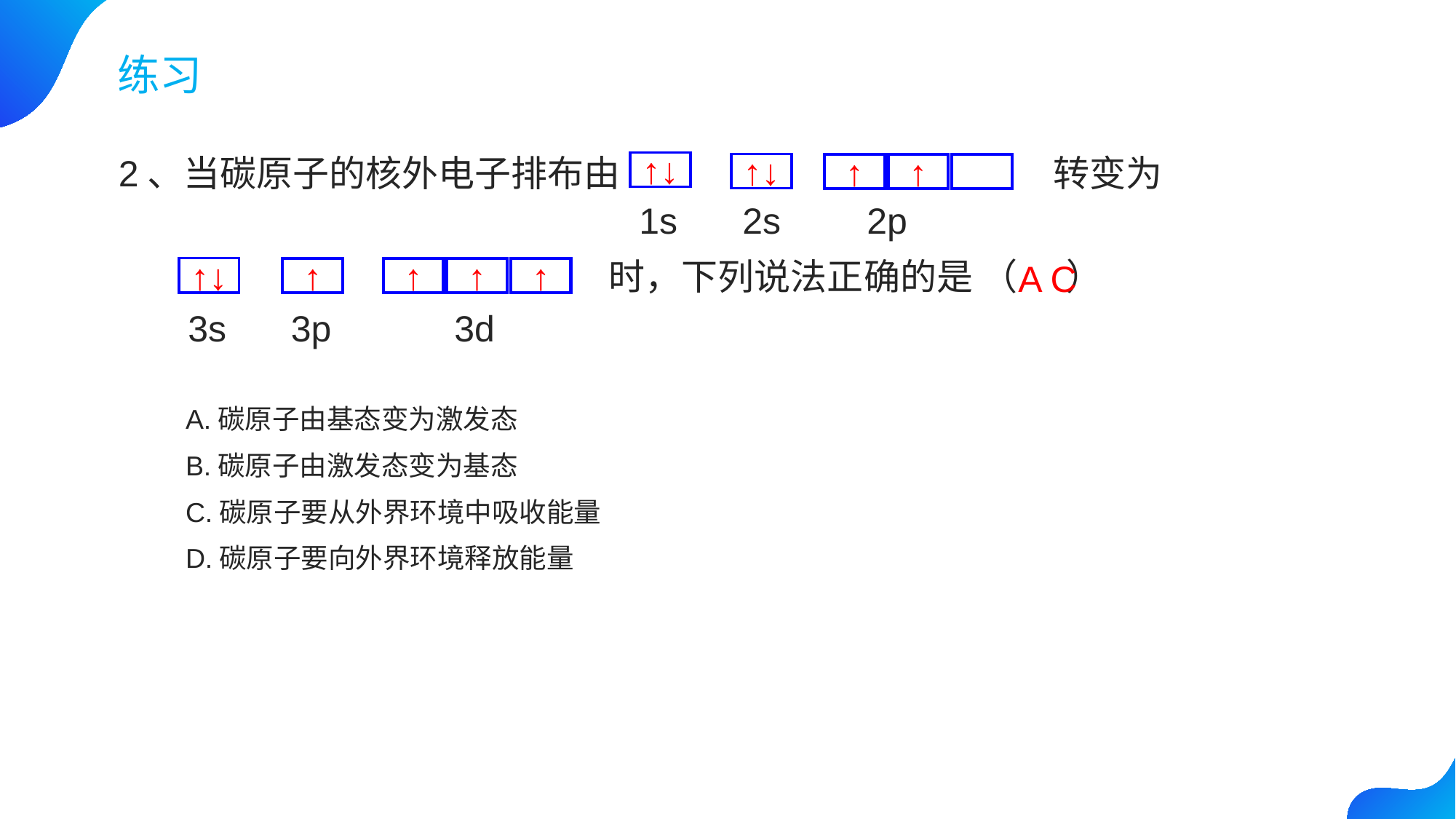

练习
2、当碳原子的核外电子排布由
转变为
↑↓
↑↓
↑
↑

1s
2s
2p
时，下列说法正确的是 （      ）
A C
↑↓
↑
↑
↑
↑
3s
3p
3d
A.碳原子由基态变为激发态
B.碳原子由激发态变为基态
C.碳原子要从外界环境中吸收能量
D.碳原子要向外界环境释放能量